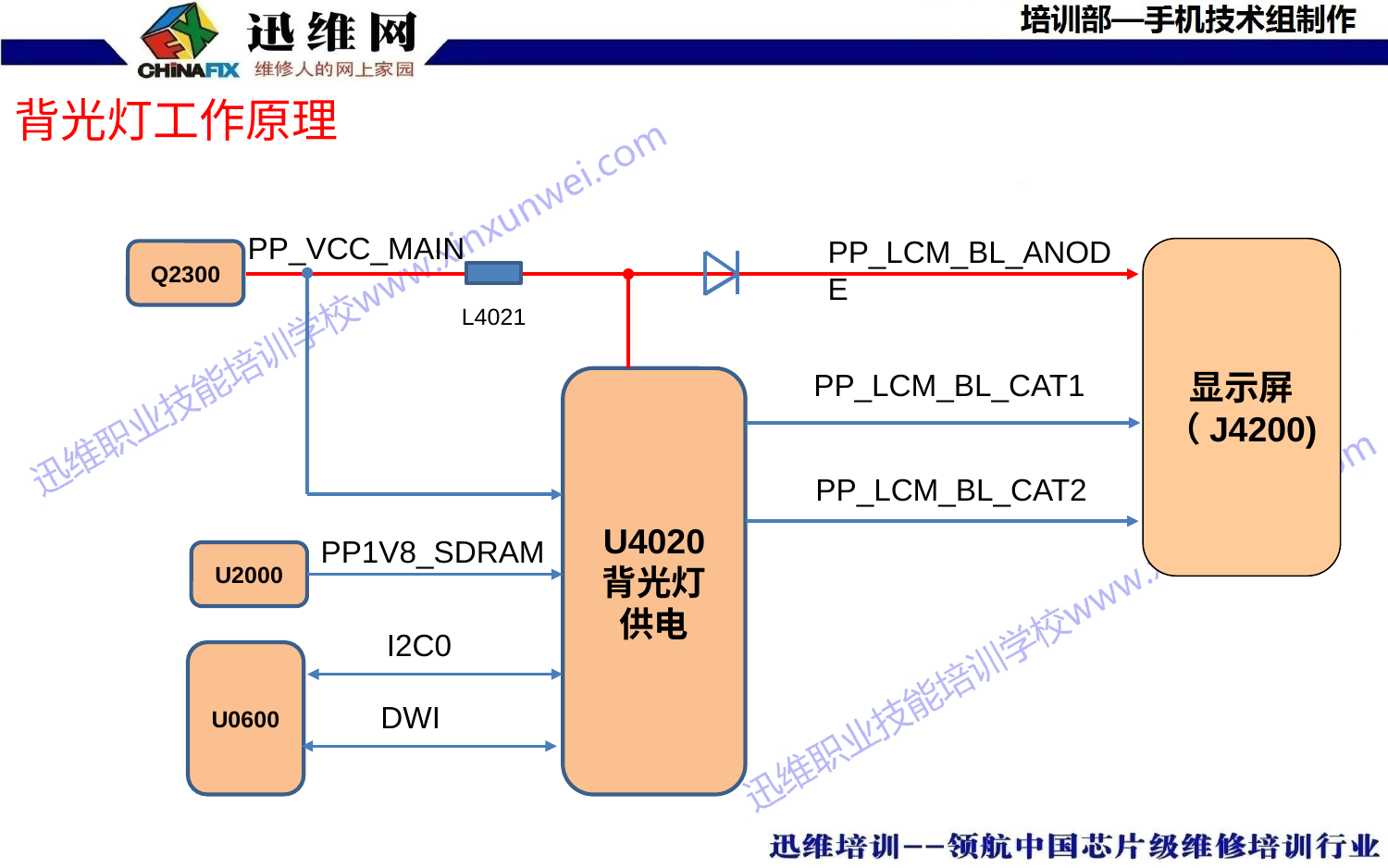

背光灯工作原理
PP_VCC_MAIN
PP_LCM_BL_ANODE
显示屏
（J4200)
Q2300

L4021
PP_LCM_BL_CAT1
U4020
背光灯
供电
PP_LCM_BL_CAT2
PP1V8_SDRAM
U2000
I2C0
U0600
DWI